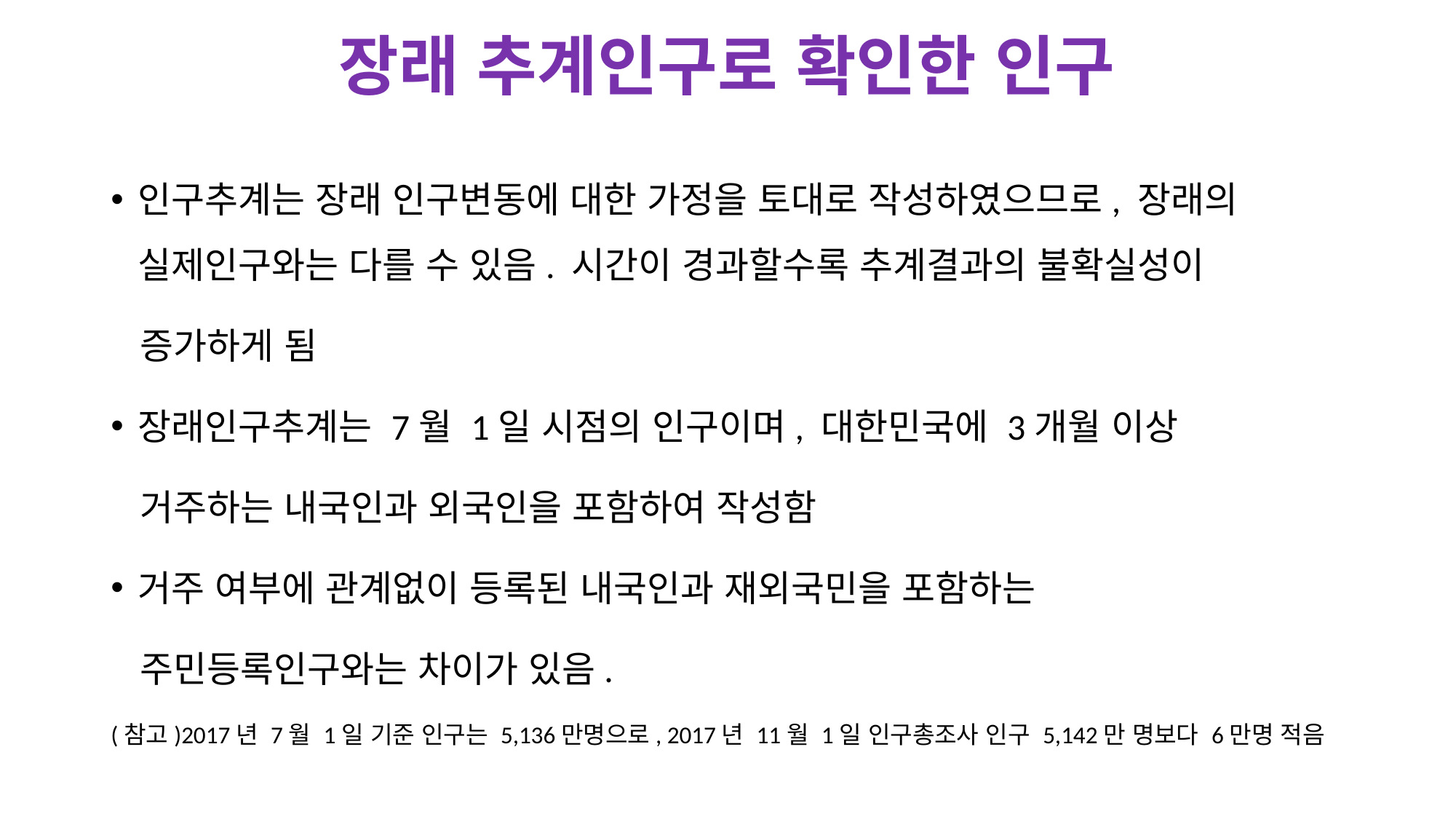

# 장래 추계인구로 확인한 인구
인구추계는 장래 인구변동에 대한 가정을 토대로 작성하였으므로, 장래의 실제인구와는 다를 수 있음. 시간이 경과할수록 추계결과의 불확실성이
  증가하게 됨
장래인구추계는 7월 1일 시점의 인구이며, 대한민국에 3개월 이상
  거주하는 내국인과 외국인을 포함하여 작성함
거주 여부에 관계없이 등록된 내국인과 재외국민을 포함하는
  주민등록인구와는 차이가 있음.
(참고)2017년 7월 1일 기준 인구는 5,136만명으로, 2017년 11월 1일 인구총조사 인구 5,142만 명보다 6만명 적음